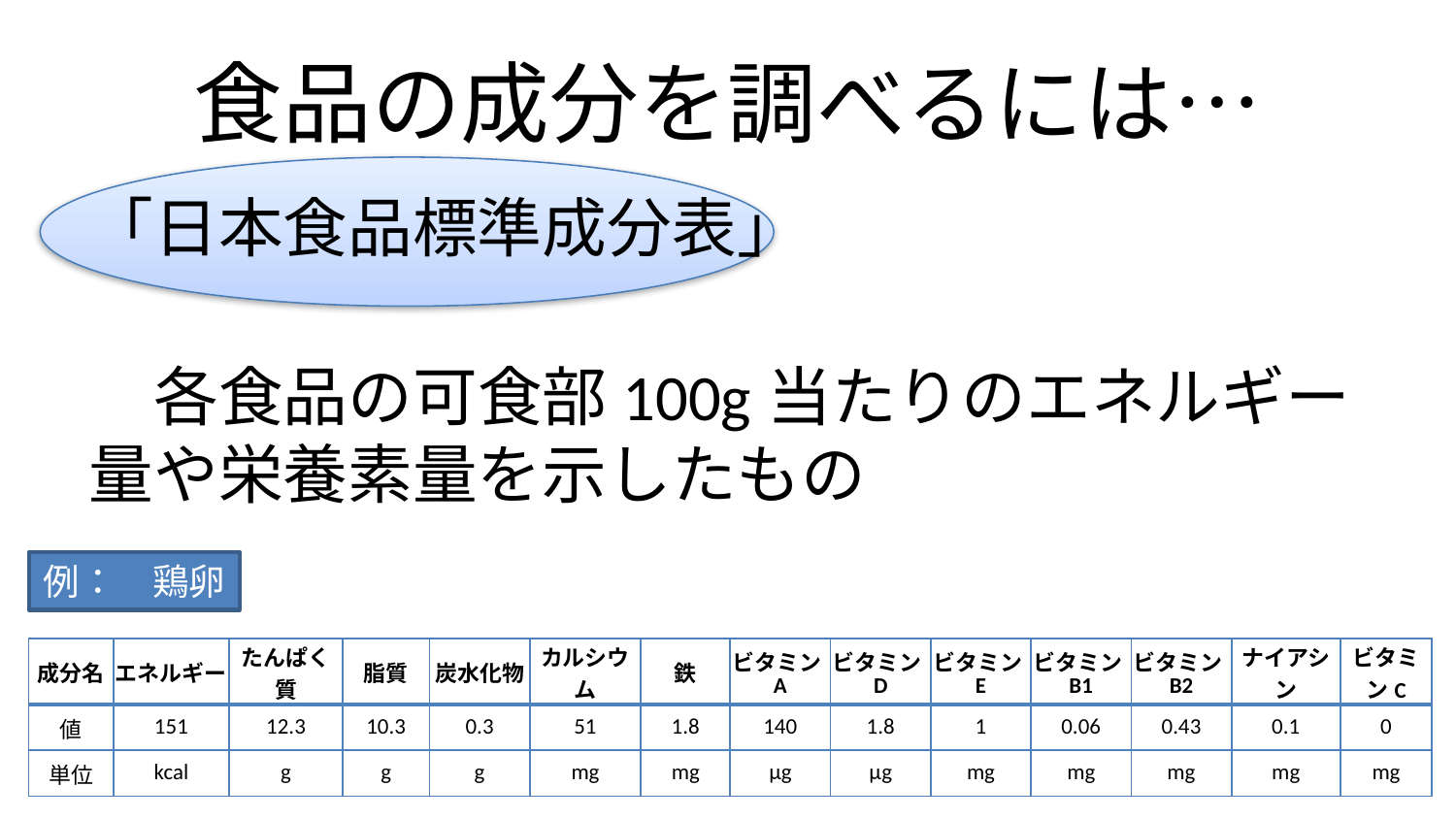

# 食品の成分を調べるには…

「日本食品標準成分表」
　各食品の可食部100g当たりのエネルギー量や栄養素量を示したもの
例：　鶏卵
| 成分名 | エネルギー | たんぱく質 | 脂質 | 炭水化物 | カルシウム | 鉄 | ビタミンA | ビタミンD | ビタミンE | ビタミンB1 | ビタミンB2 | ナイアシン | ビタミンC |
| --- | --- | --- | --- | --- | --- | --- | --- | --- | --- | --- | --- | --- | --- |
| 値 | 151 | 12.3 | 10.3 | 0.3 | 51 | 1.8 | 140 | 1.8 | 1 | 0.06 | 0.43 | 0.1 | 0 |
| 単位 | kcal | g | g | g | mg | mg | μg | μg | mg | mg | mg | mg | mg |